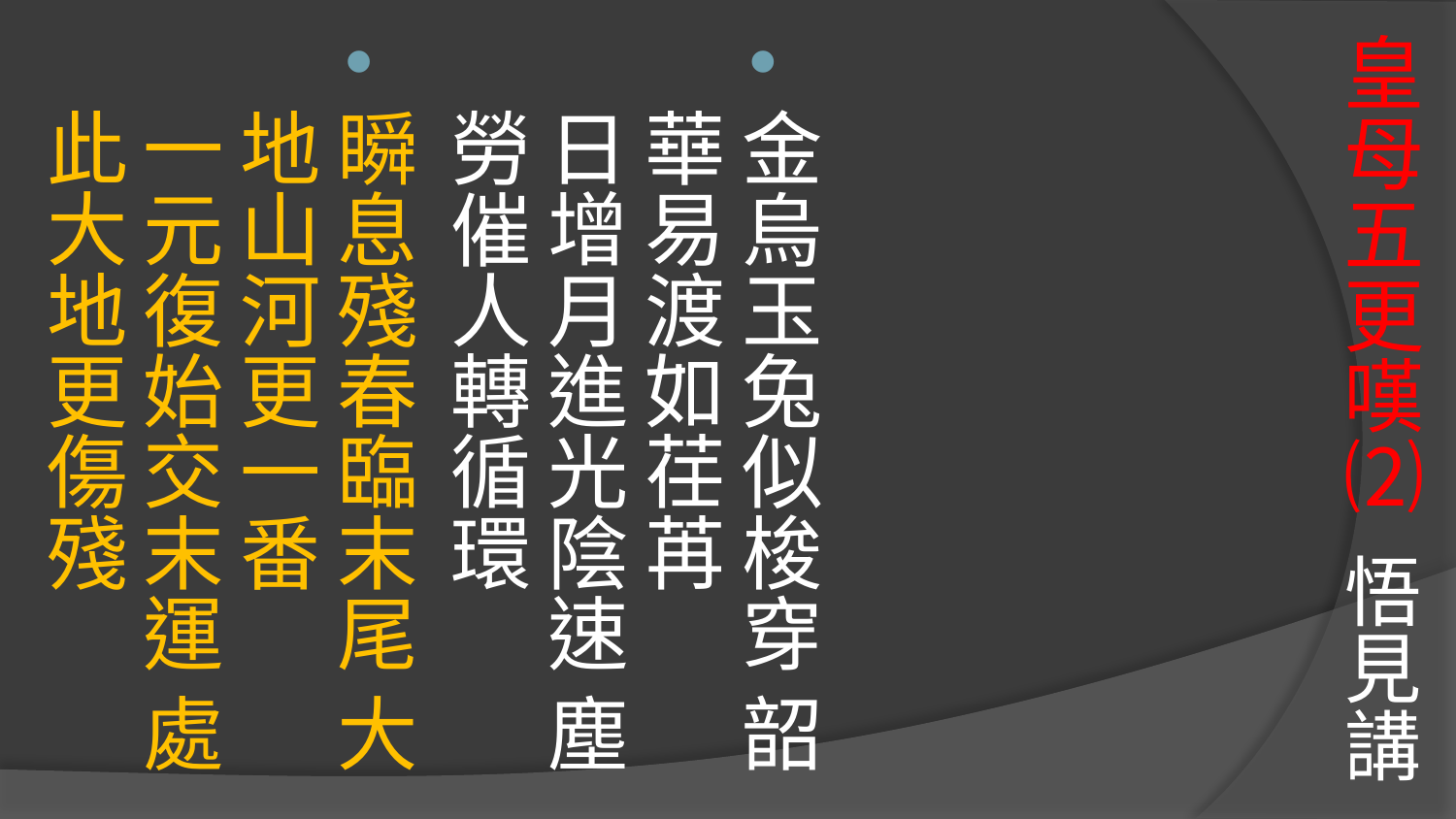

# 皇母五更嘆⑵  悟見講
金烏玉兔似梭穿 韶華易渡如荏苒
日增月進光陰速 塵勞催人轉循環
瞬息殘春臨末尾 大地山河更一番
一元復始交末運 處此大地更傷殘